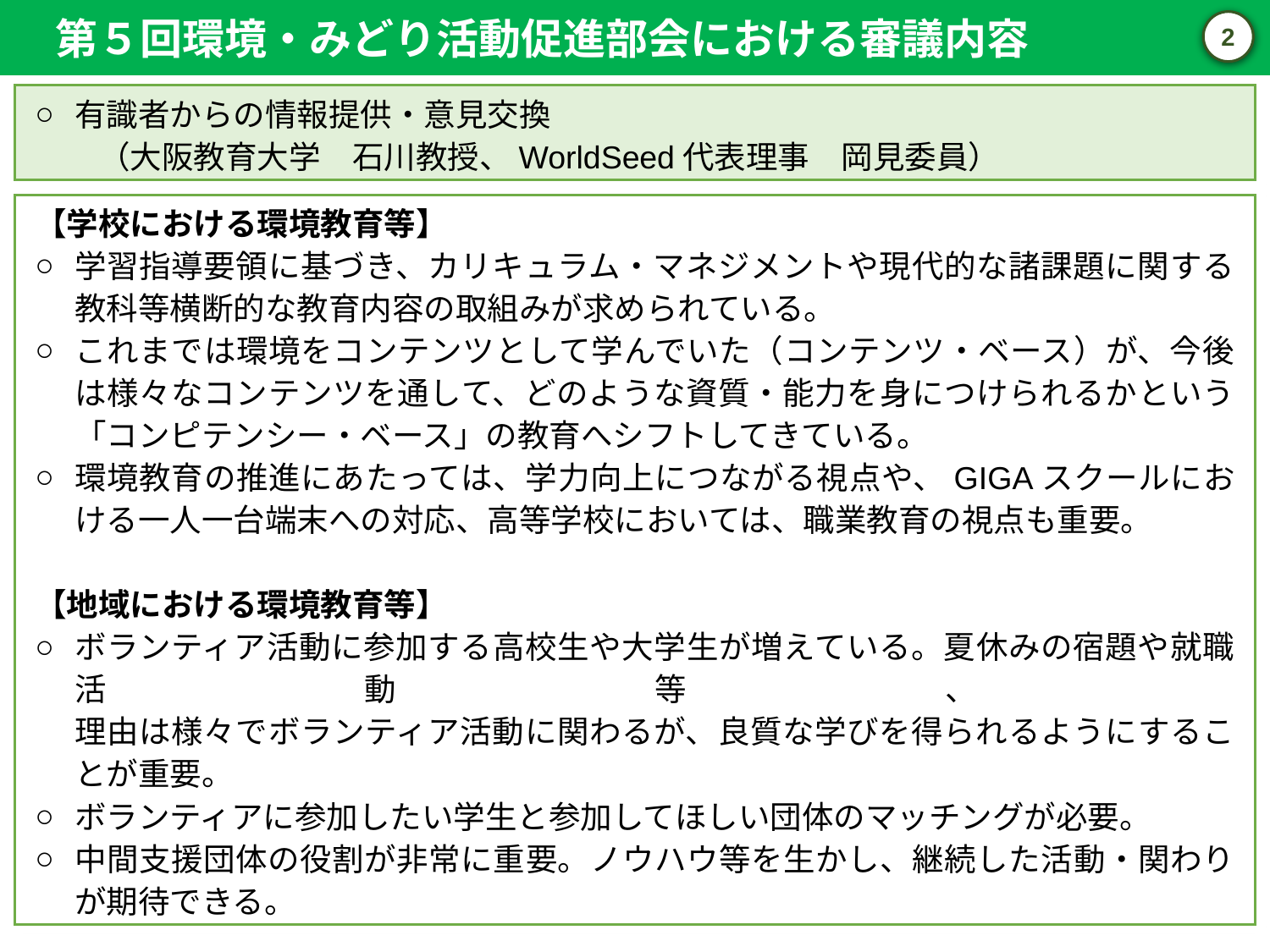

第５回環境・みどり活動促進部会における審議内容
2
有識者からの情報提供・意見交換
　　（大阪教育大学　石川教授、WorldSeed代表理事　岡見委員）
【学校における環境教育等】
学習指導要領に基づき、カリキュラム・マネジメントや現代的な諸課題に関する教科等横断的な教育内容の取組みが求められている。
これまでは環境をコンテンツとして学んでいた（コンテンツ・ベース）が、今後は様々なコンテンツを通して、どのような資質・能力を身につけられるかという「コンピテンシー・ベース」の教育へシフトしてきている。
環境教育の推進にあたっては、学力向上につながる視点や、GIGAスクールにおける一人一台端末への対応、高等学校においては、職業教育の視点も重要。

【地域における環境教育等】
ボランティア活動に参加する高校生や大学生が増えている。夏休みの宿題や就職活動等、
理由は様々でボランティア活動に関わるが、良質な学びを得られるようにすることが重要。
ボランティアに参加したい学生と参加してほしい団体のマッチングが必要。
中間支援団体の役割が非常に重要。ノウハウ等を生かし、継続した活動・関わりが期待できる。